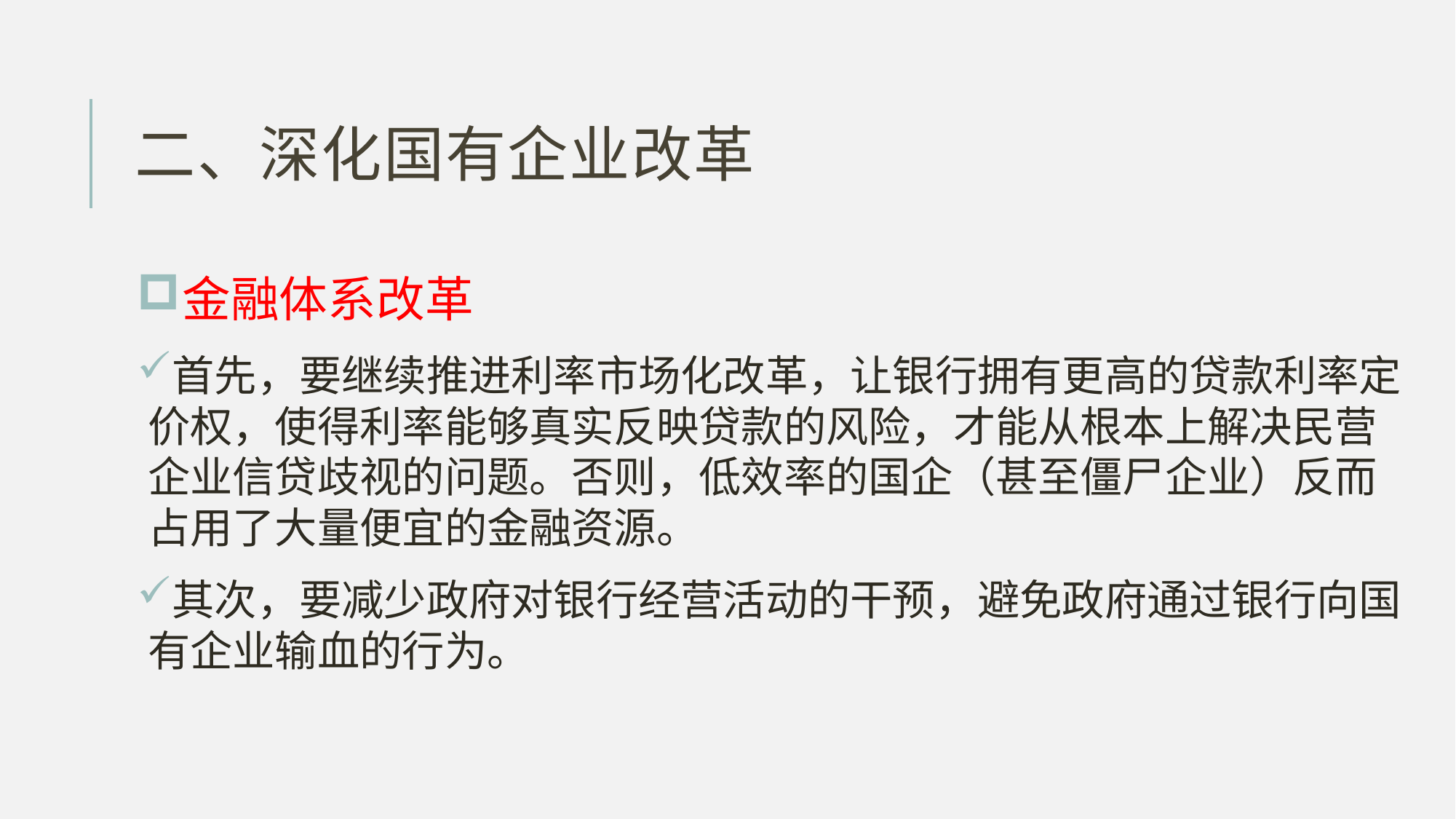

# 二、深化国有企业改革
金融体系改革
首先，要继续推进利率市场化改革，让银行拥有更高的贷款利率定价权，使得利率能够真实反映贷款的风险，才能从根本上解决民营企业信贷歧视的问题。否则，低效率的国企（甚至僵尸企业）反而占用了大量便宜的金融资源。
其次，要减少政府对银行经营活动的干预，避免政府通过银行向国有企业输血的行为。